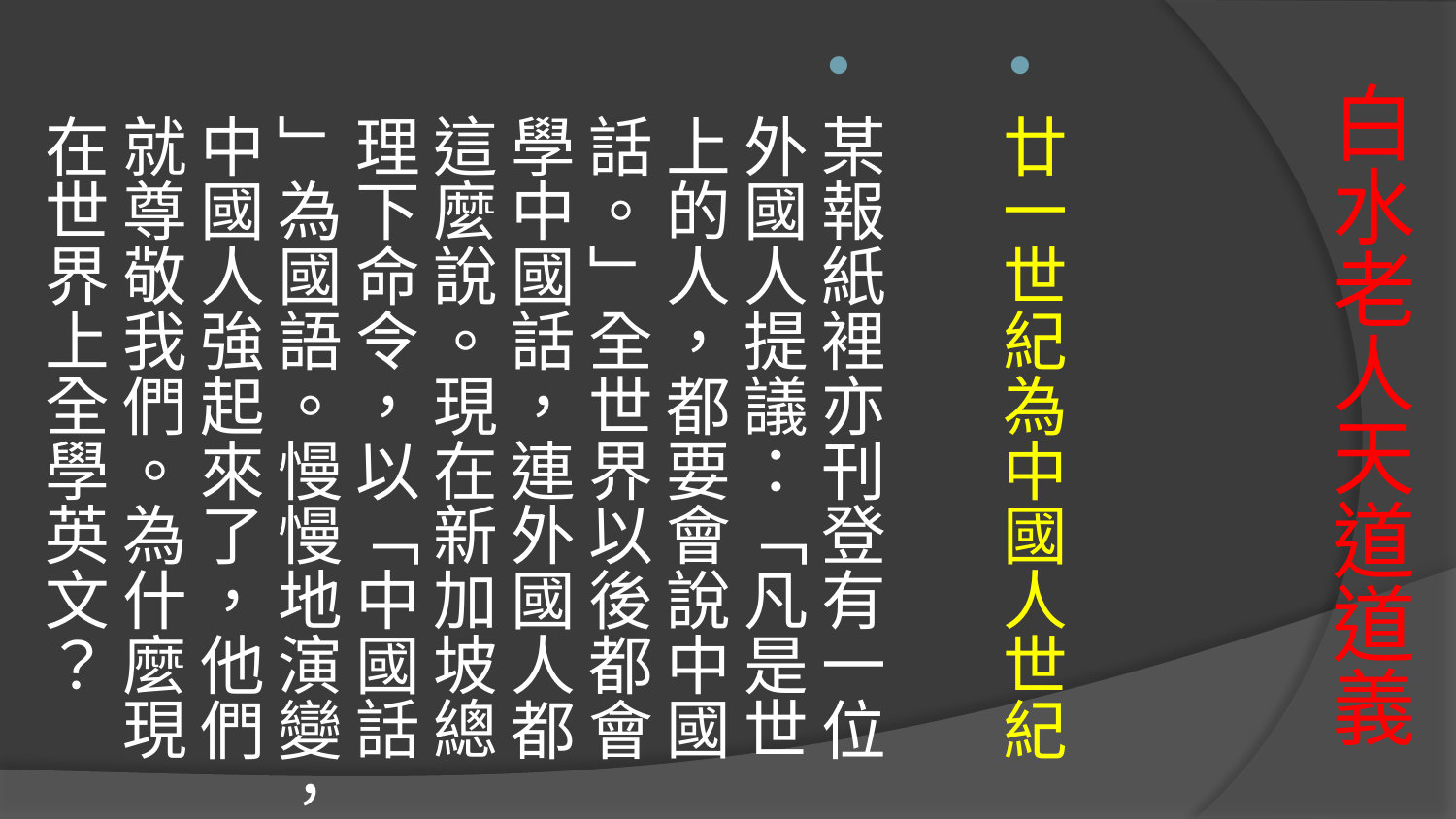

廿一世紀為中國人世紀

某報紙裡亦刊登有一位外國人提議：「凡是世上的人，都要會說中國話。」全世界以後都會學中國話，連外國人都這麼說。現在新加坡總理下命令，以「中國話 」為國語。慢慢地演變，中國人強起來了，他們就尊敬我們。為什麼現在世界上全學英文？
# 白水老人天道道義